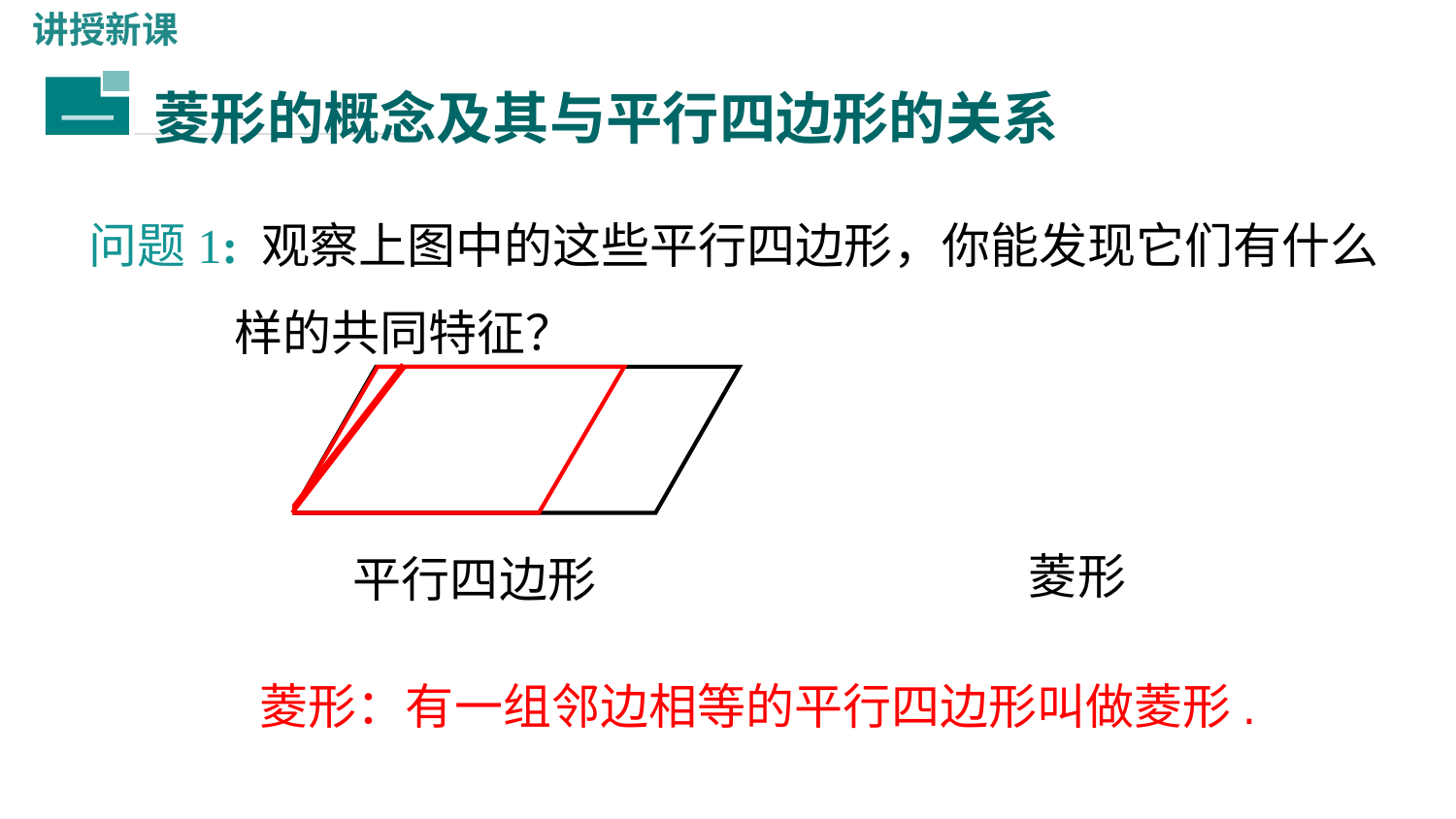

讲授新课

菱形的概念及其与平行四边形的关系
一

问题1: 观察上图中的这些平行四边形，你能发现它们有什么  	样的共同特征？

菱形
平行四边形
菱形：有一组邻边相等的平行四边形叫做菱形.